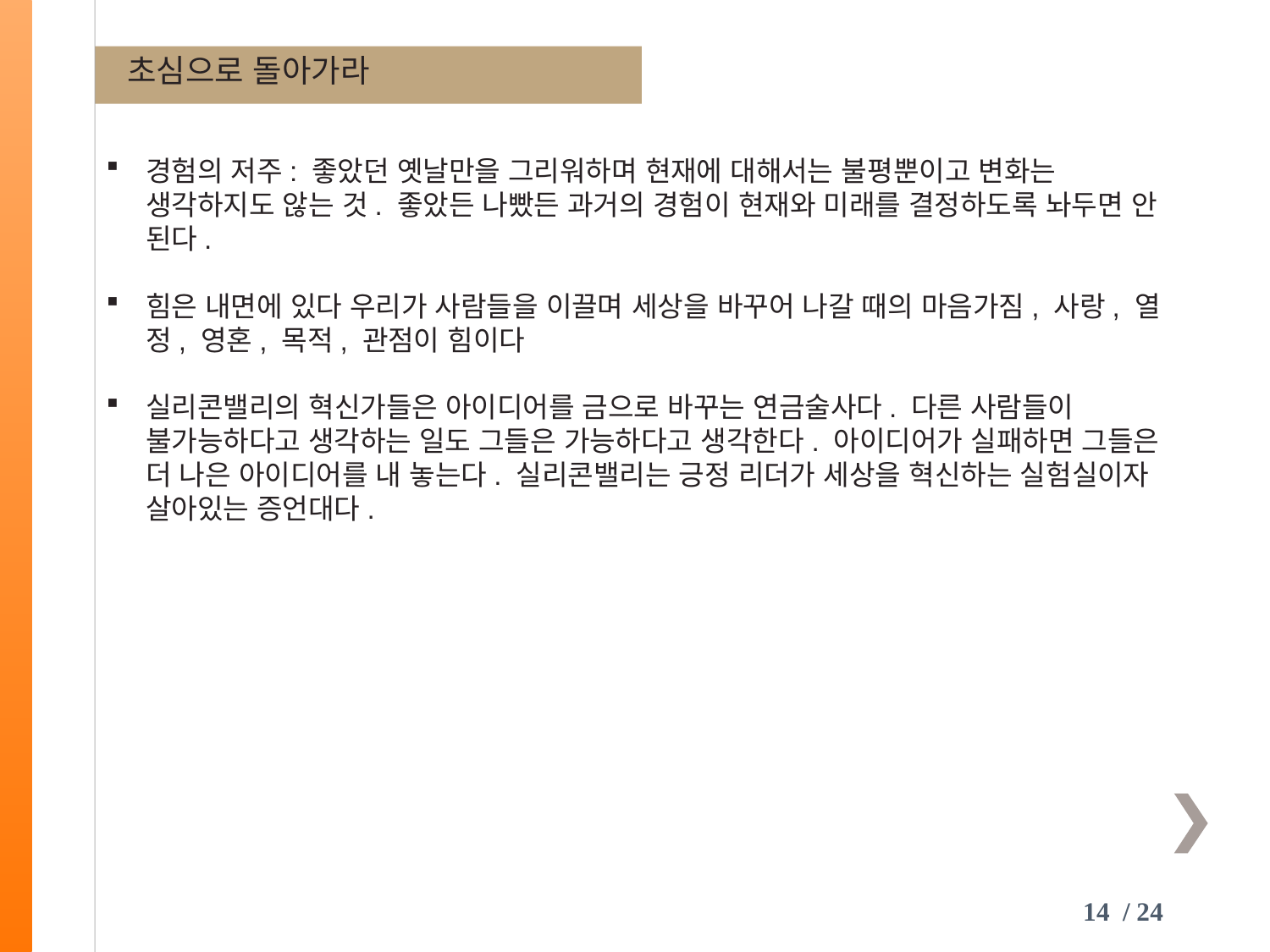

초심으로 돌아가라

경험의 저주: 좋았던 옛날만을 그리워하며 현재에 대해서는 불평뿐이고 변화는 생각하지도 않는 것. 좋았든 나빴든 과거의 경험이 현재와 미래를 결정하도록 놔두면 안 된다.

힘은 내면에 있다 우리가 사람들을 이끌며 세상을 바꾸어 나갈 때의 마음가짐, 사랑, 열정, 영혼, 목적, 관점이 힘이다

실리콘밸리의 혁신가들은 아이디어를 금으로 바꾸는 연금술사다. 다른 사람들이 불가능하다고 생각하는 일도 그들은 가능하다고 생각한다. 아이디어가 실패하면 그들은 더 나은 아이디어를 내 놓는다. 실리콘밸리는 긍정 리더가 세상을 혁신하는 실험실이자 살아있는 증언대다.

14  / 24